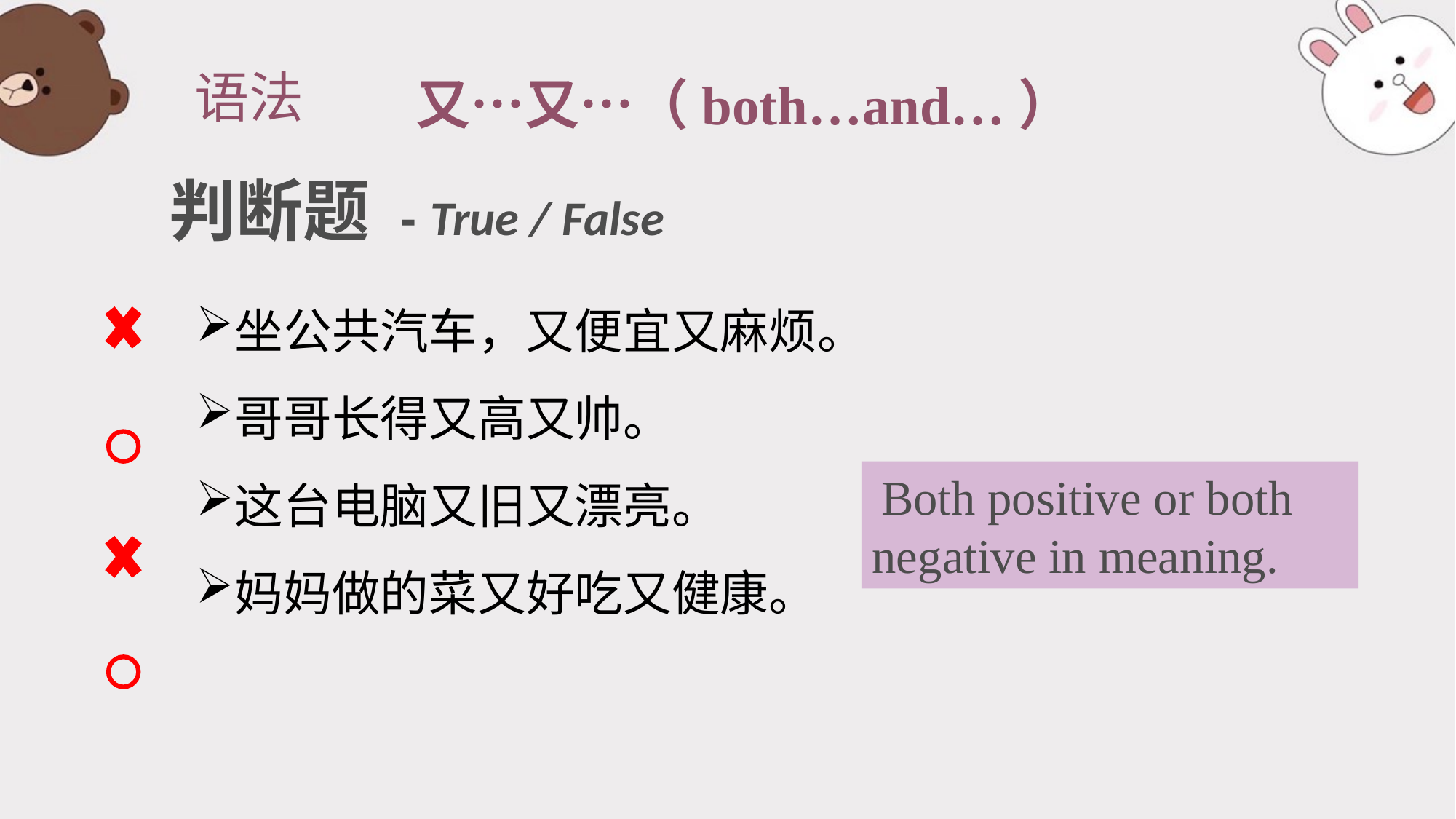

# 又…又…（both…and…）
语法
判断题 - True / False
坐公共汽车，又便宜又麻烦。
哥哥长得又高又帅。
这台电脑又旧又漂亮。
妈妈做的菜又好吃又健康。

 Both positive or both negative in meaning.